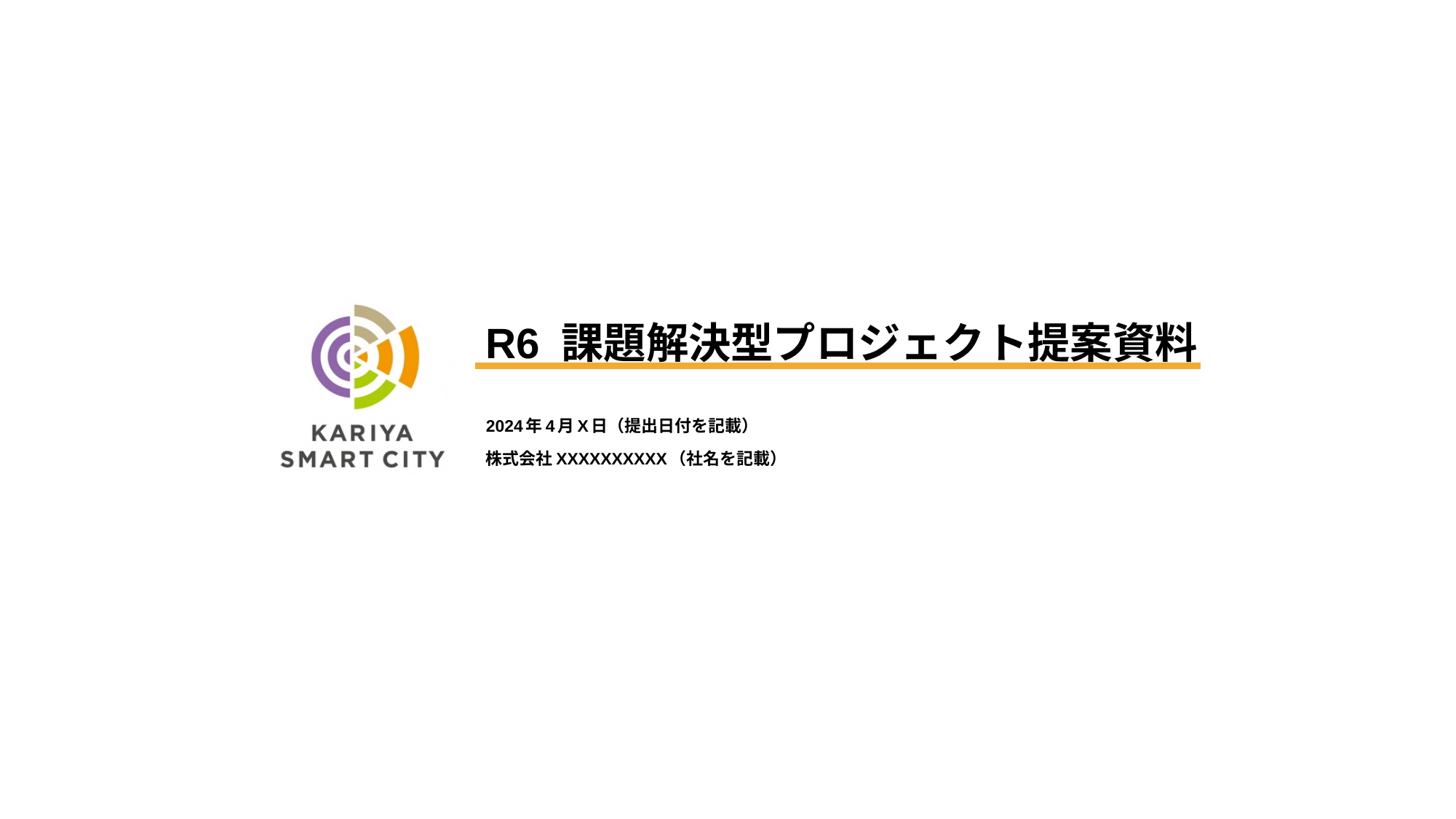

R6 課題解決型プロジェクト提案資料
2024年4月X日（提出日付を記載）
株式会社XXXXXXXXXX（社名を記載）